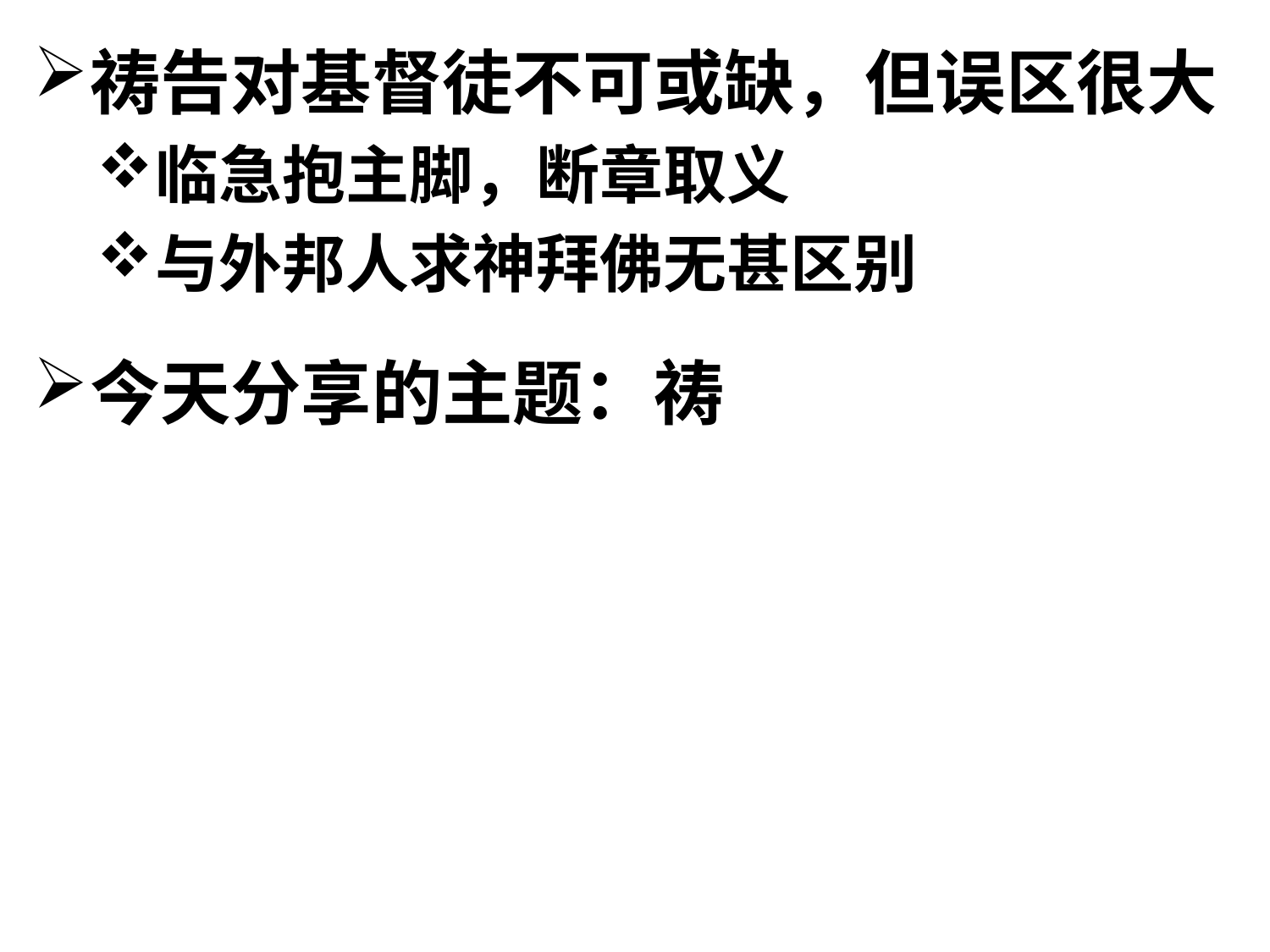

祷告对基督徒不可或缺，但误区很大
临急抱主脚，断章取义
与外邦人求神拜佛无甚区别

今天分享的主题：祷